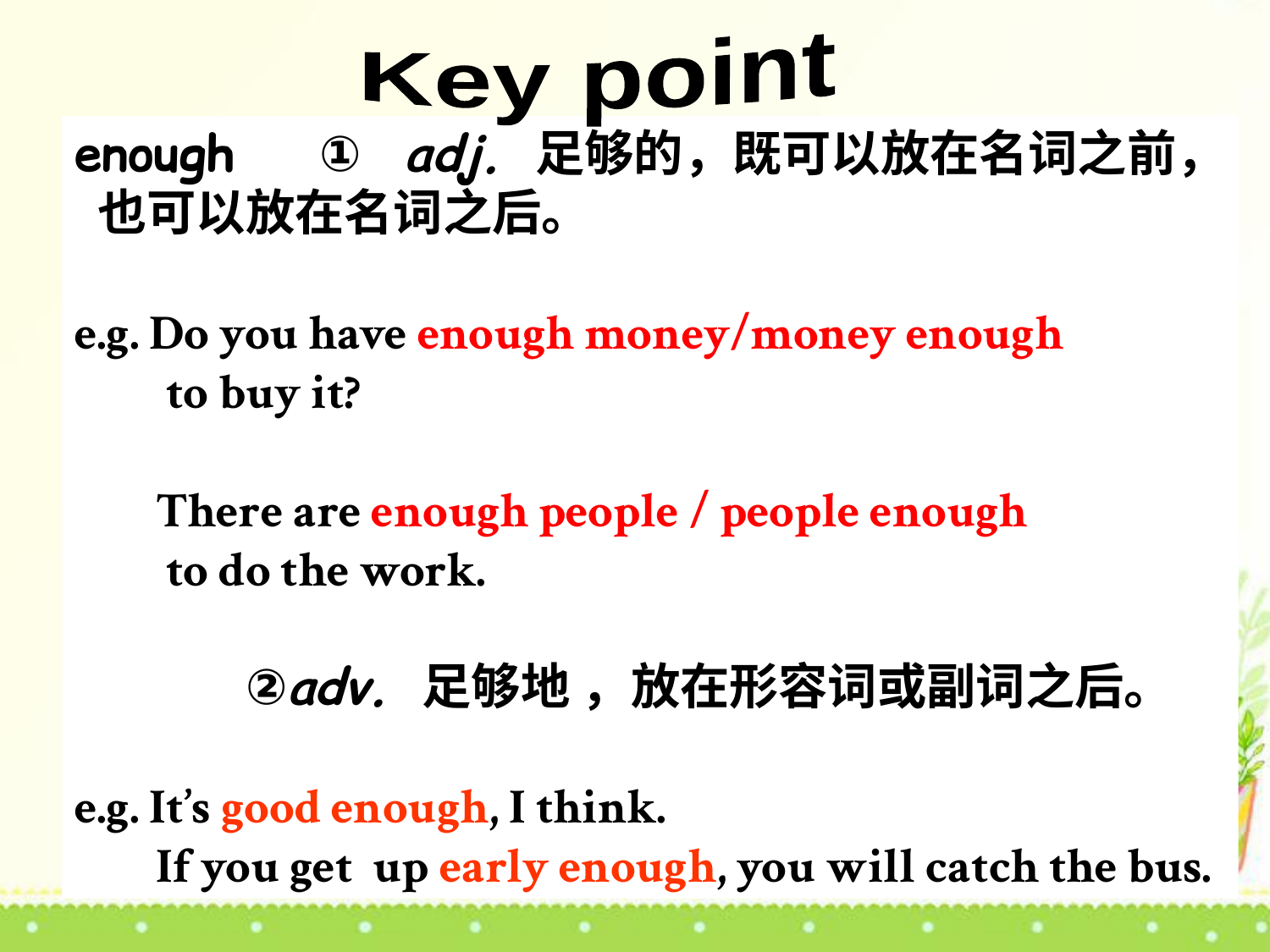

Key point
enough    ①  adj. 足够的，既可以放在名词之前，
 也可以放在名词之后。

e.g. Do you have enough money/money enough
         to buy it?

        There are enough people / people enough
         to do the work.

        ②adv. 足够地 ，放在形容词或副词之后。

e.g. It’s good enough, I think.
        If you get  up early enough, you will catch the bus.